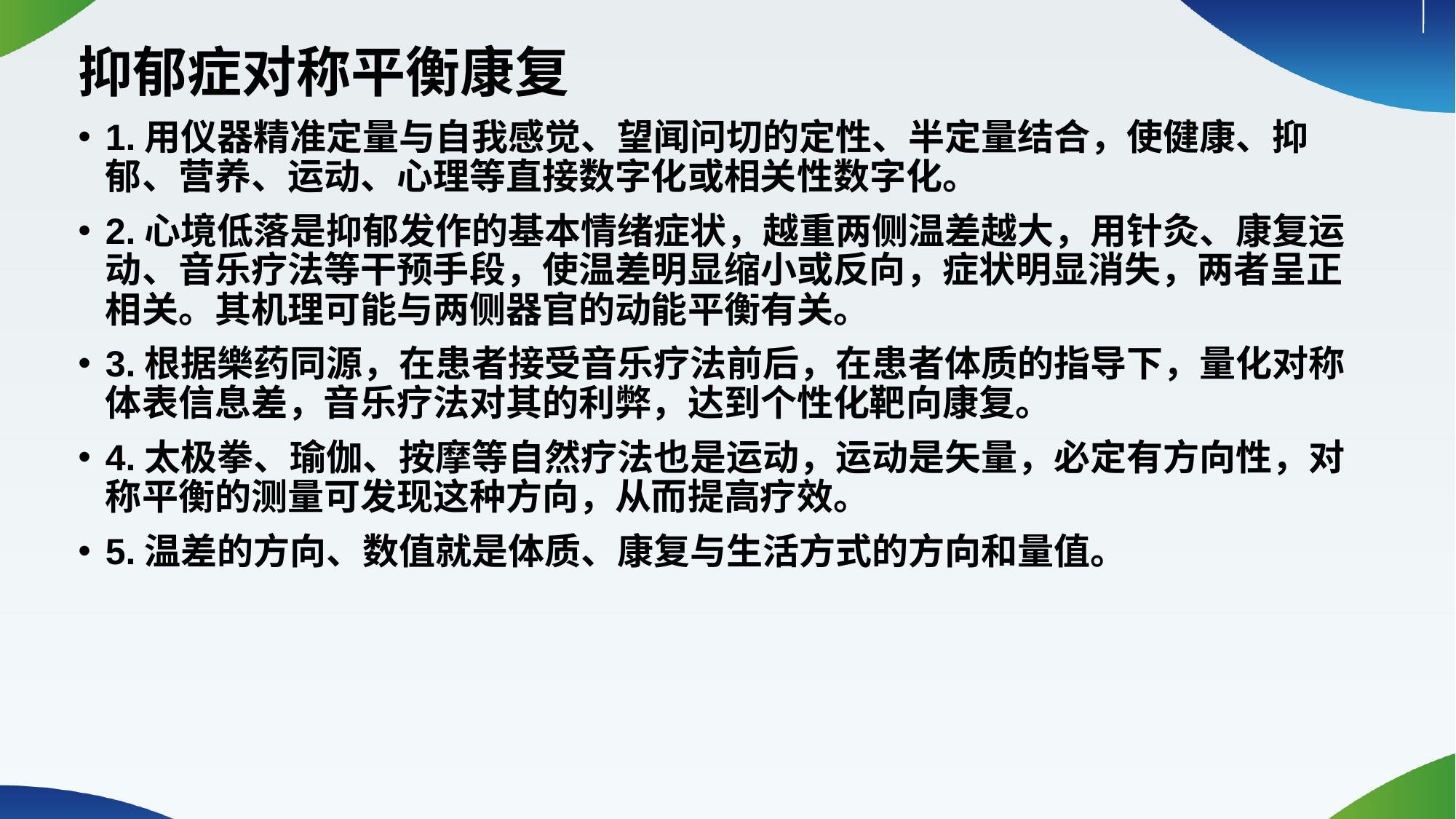

# 抑郁症对称平衡康复
1.用仪器精准定量与自我感觉、望闻问切的定性、半定量结合，使健康、抑郁、营养、运动、心理等直接数字化或相关性数字化。
2.心境低落是抑郁发作的基本情绪症状，越重两侧温差越大，用针灸、康复运动、音乐疗法等干预手段，使温差明显缩小或反向，症状明显消失，两者呈正相关。其机理可能与两侧器官的动能平衡有关。
3.根据樂药同源，在患者接受音乐疗法前后，在患者体质的指导下，量化对称体表信息差，音乐疗法对其的利弊，达到个性化靶向康复。
4.太极拳、瑜伽、按摩等自然疗法也是运动，运动是矢量，必定有方向性，对称平衡的测量可发现这种方向，从而提高疗效。
5.温差的方向、数值就是体质、康复与生活方式的方向和量值。